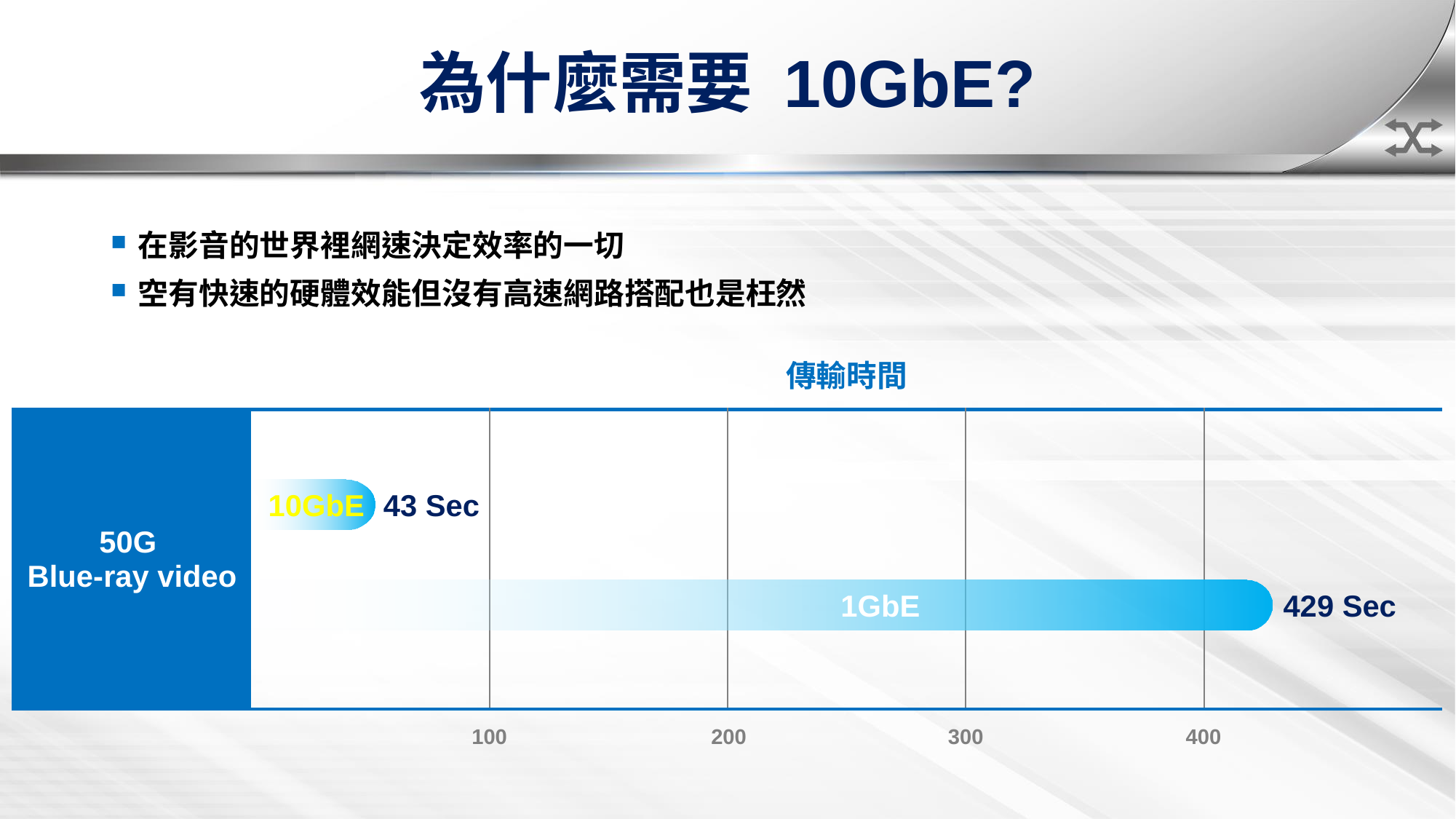

# 為什麼需要 10GbE?
在影音的世界裡網速決定效率的一切
空有快速的硬體效能但沒有高速網路搭配也是枉然
傳輸時間
| 50G Blue-ray video |  |  |  |  |  |
| --- | --- | --- | --- | --- | --- |
|  |  |  |  |  |  |
|  |  |  |  |  |  |

10GbE
43 Sec

429 Sec
1GbE
100
200
300
400